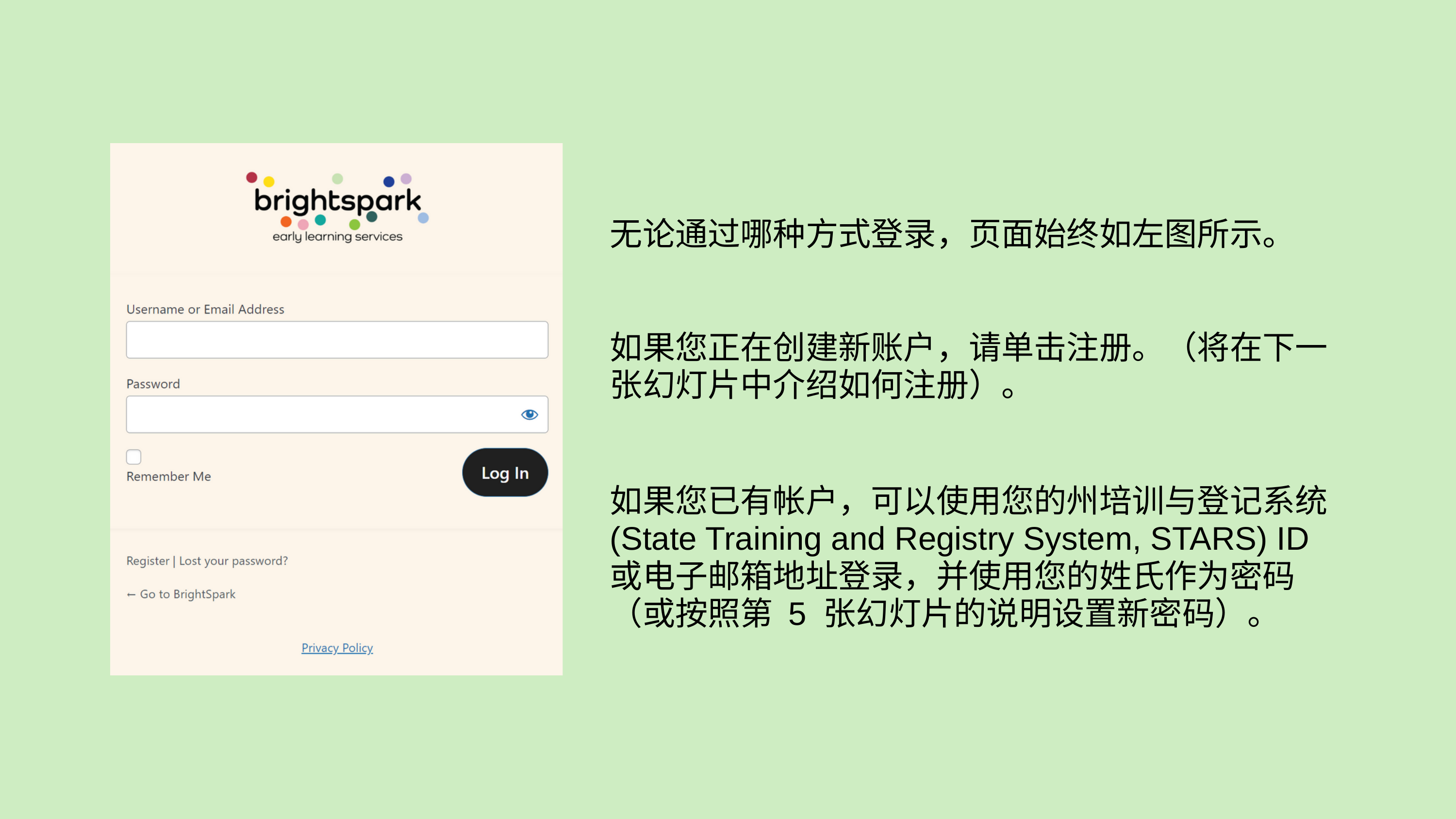

无论通过哪种方式登录，页面始终如左图所示。
如果您正在创建新账户，请单击注册。（将在下一张幻灯片中介绍如何注册）。
如果您已有帐户，可以使用您的州培训与登记系统 (State Training and Registry System, STARS) ID 或电子邮箱地址登录，并使用您的姓氏作为密码（或按照第 5 张幻灯片的说明设置新密码）。